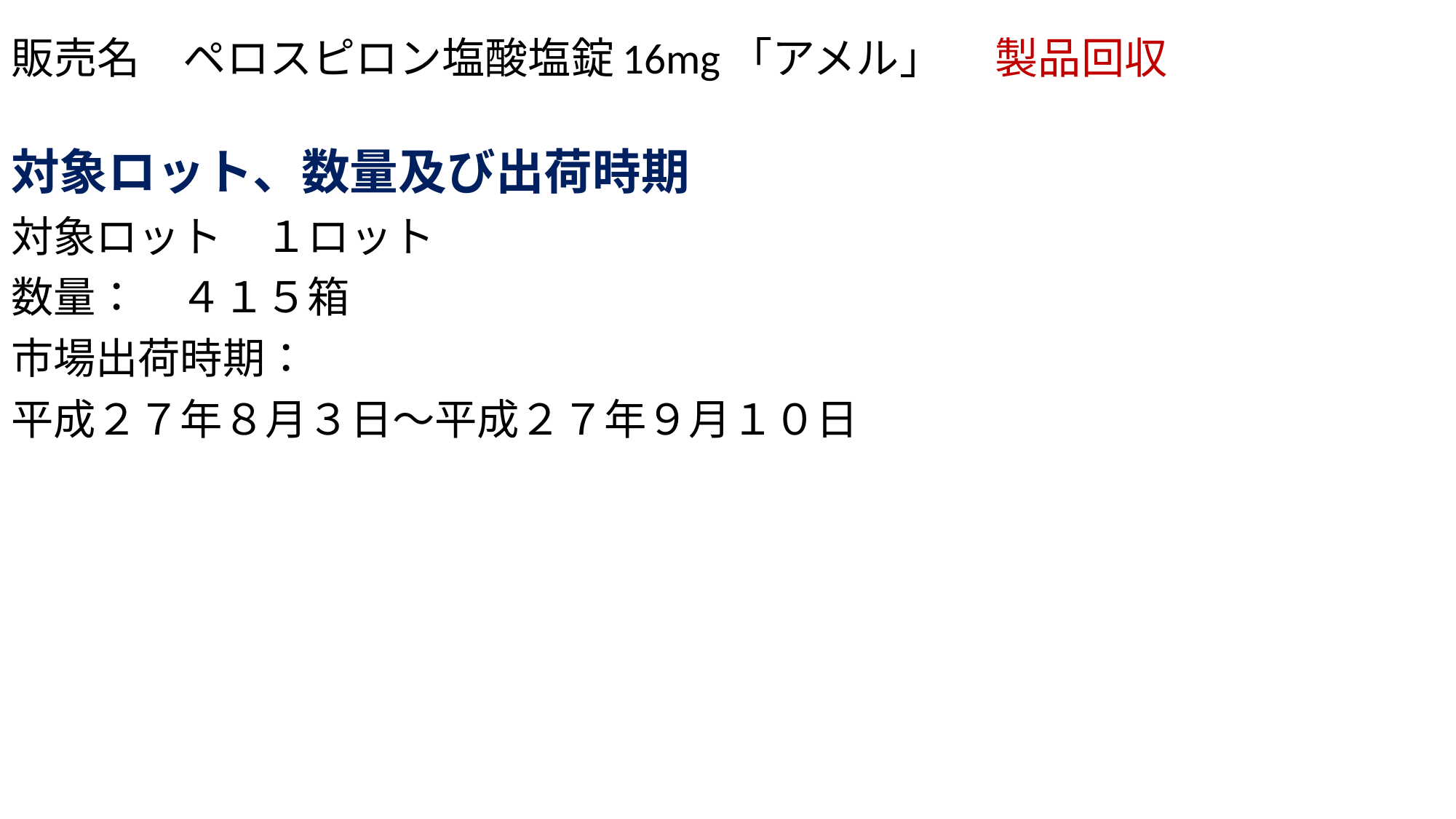

# 販売名　ペロスピロン塩酸塩錠16mg「アメル」　 製品回収
対象ロット、数量及び出荷時期
対象ロット　１ロット
数量：　４１５箱
市場出荷時期：
平成２７年８月３日～平成２７年９月１０日